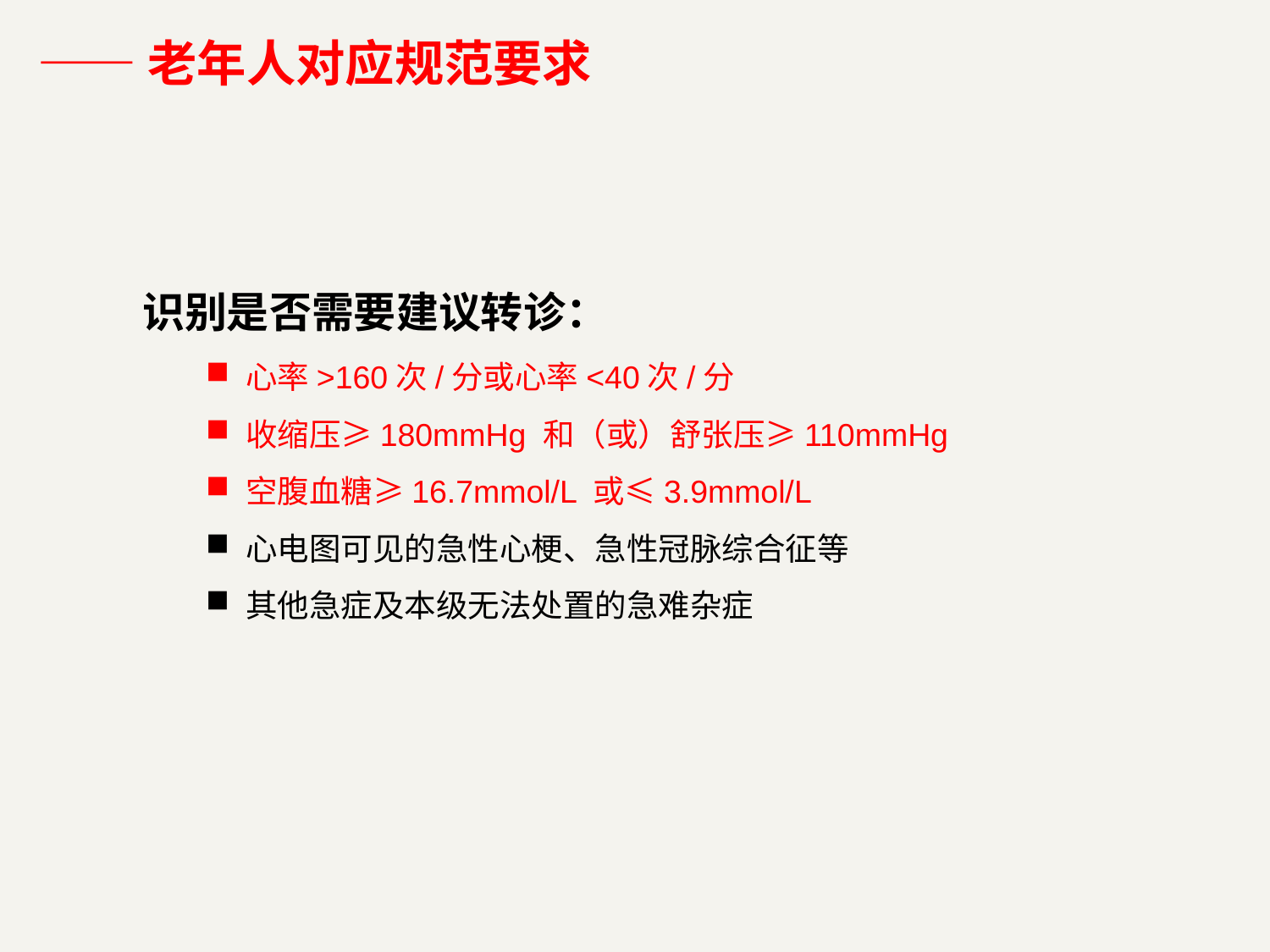

——老年人对应规范要求
识别是否需要建议转诊：
心率>160次/分或心率<40次/分
收缩压≥180mmHg 和（或）舒张压≥110mmHg
空腹血糖≥16.7mmol/L 或≤3.9mmol/L
心电图可见的急性心梗、急性冠脉综合征等
其他急症及本级无法处置的急难杂症